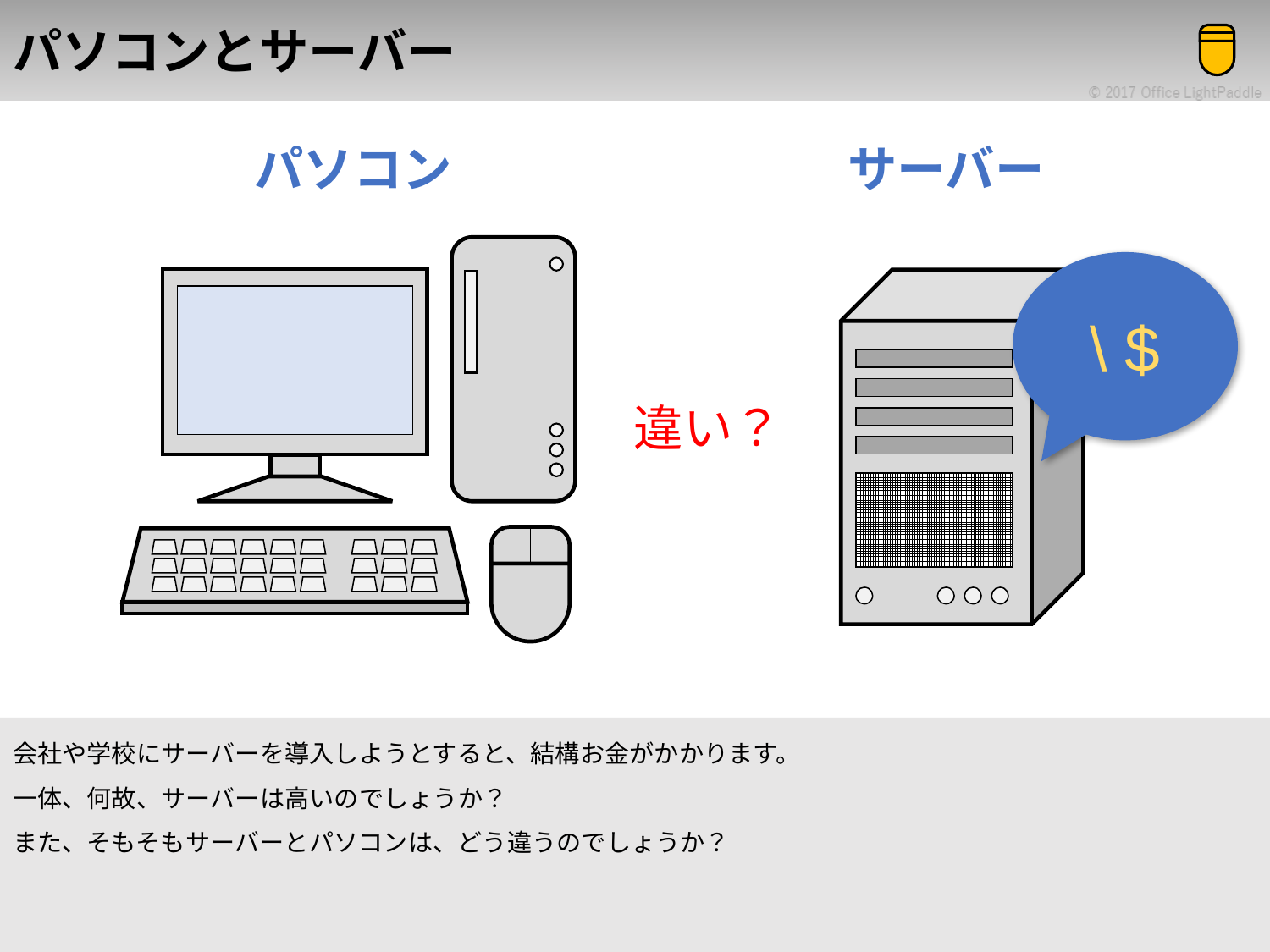

# パソコンとサーバー

パソコン
サーバー

\ $

違い？
会社や学校にサーバーを導入しようとすると、結構お金がかかります。
一体、何故、サーバーは高いのでしょうか？
また、そもそもサーバーとパソコンは、どう違うのでしょうか？